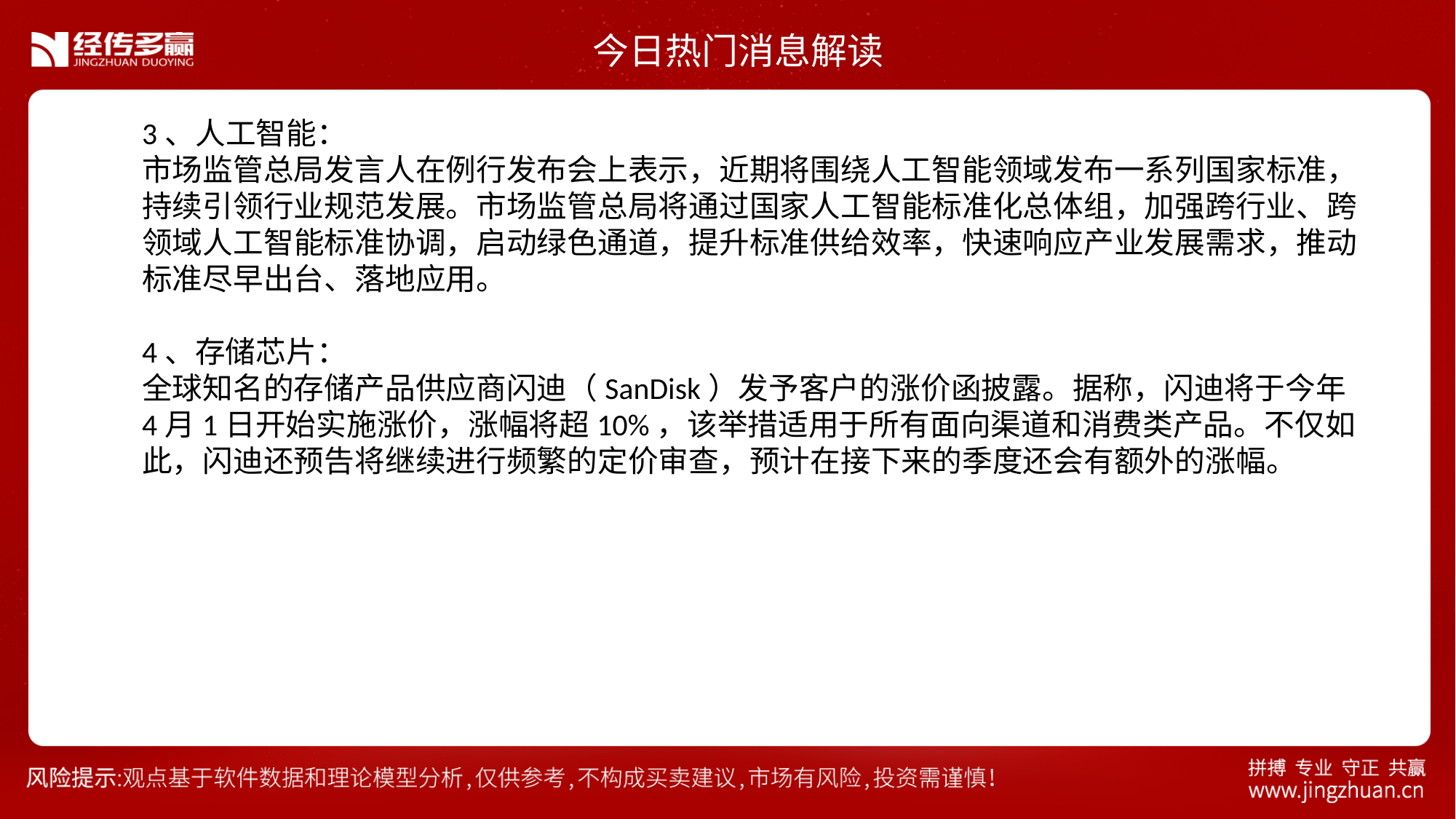

今日热门消息解读
3、人工智能：
市场监管总局发言人在例行发布会上表示，近期将围绕人工智能领域发布一系列国家标准，持续引领行业规范发展。市场监管总局将通过国家人工智能标准化总体组，加强跨行业、跨领域人工智能标准协调，启动绿色通道，提升标准供给效率，快速响应产业发展需求，推动标准尽早出台、落地应用。

4、存储芯片：
全球知名的存储产品供应商闪迪（SanDisk）发予客户的涨价函披露。据称，闪迪将于今年4月1日开始实施涨价，涨幅将超10%，该举措适用于所有面向渠道和消费类产品。不仅如此，闪迪还预告将继续进行频繁的定价审查，预计在接下来的季度还会有额外的涨幅。